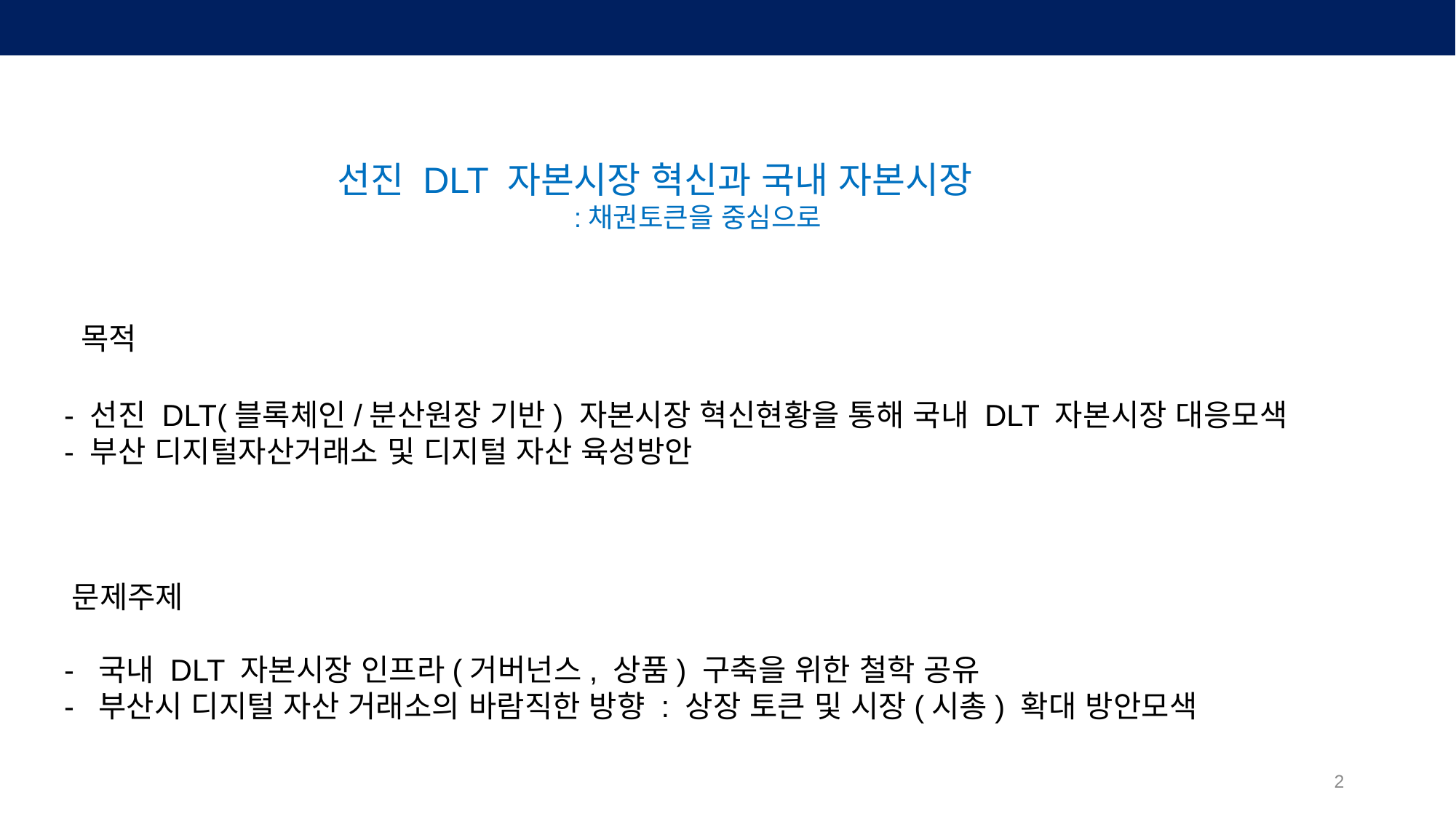

선진 DLT 자본시장 혁신과 국내 자본시장
                               :채권토큰을 중심으로
 목적

 - 선진 DLT(블록체인/분산원장 기반) 자본시장 혁신현황을 통해 국내 DLT 자본시장 대응모색
 - 부산 디지털자산거래소 및 디지털 자산 육성방안

 문제주제

 -  국내 DLT 자본시장 인프라(거버넌스, 상품) 구축을 위한 철학 공유
 -  부산시 디지털 자산 거래소의 바람직한 방향 : 상장 토큰 및 시장(시총) 확대 방안모색

2